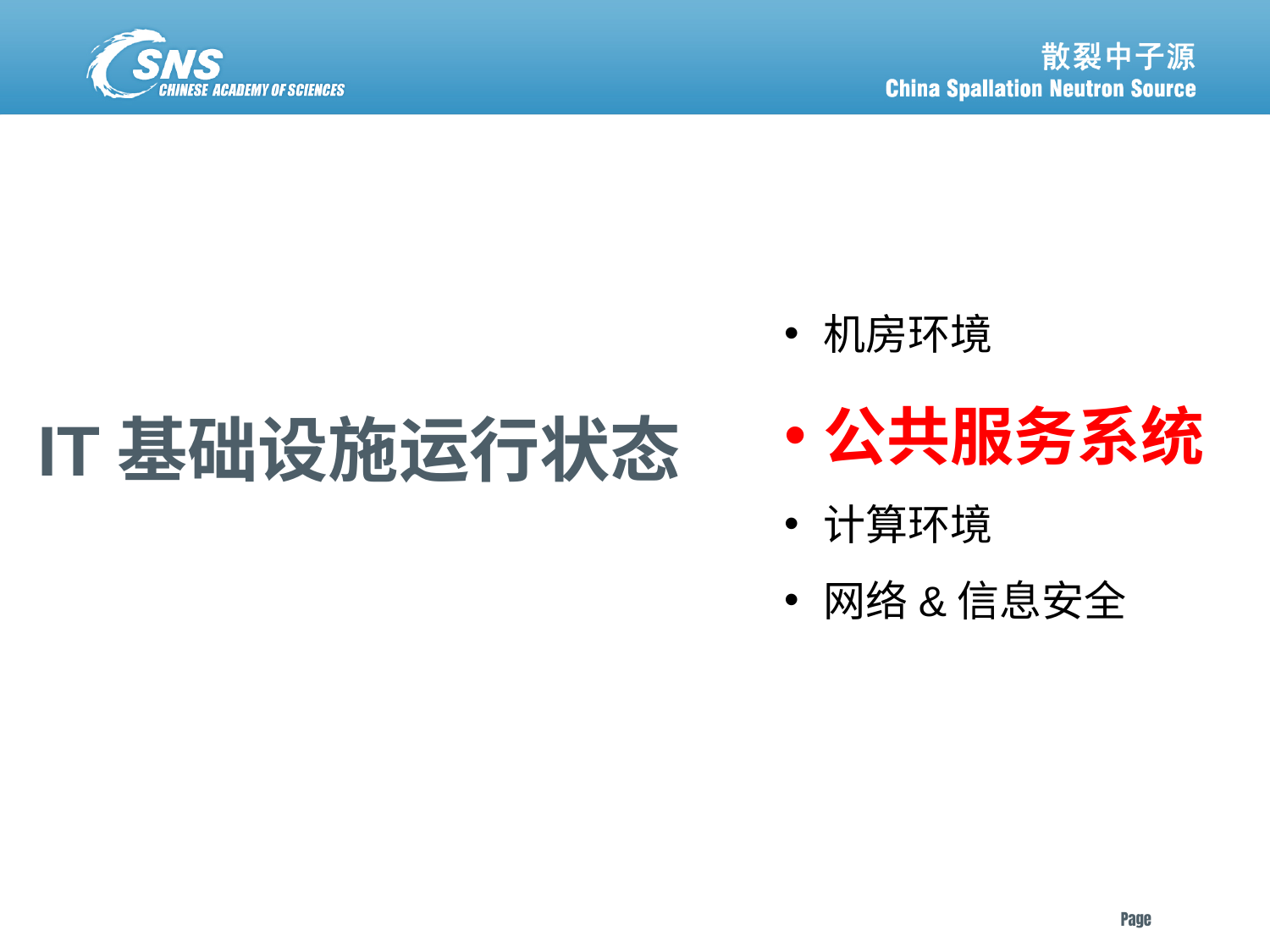

机房环境
公共服务系统
计算环境
网络&信息安全
# IT基础设施运行状态
8